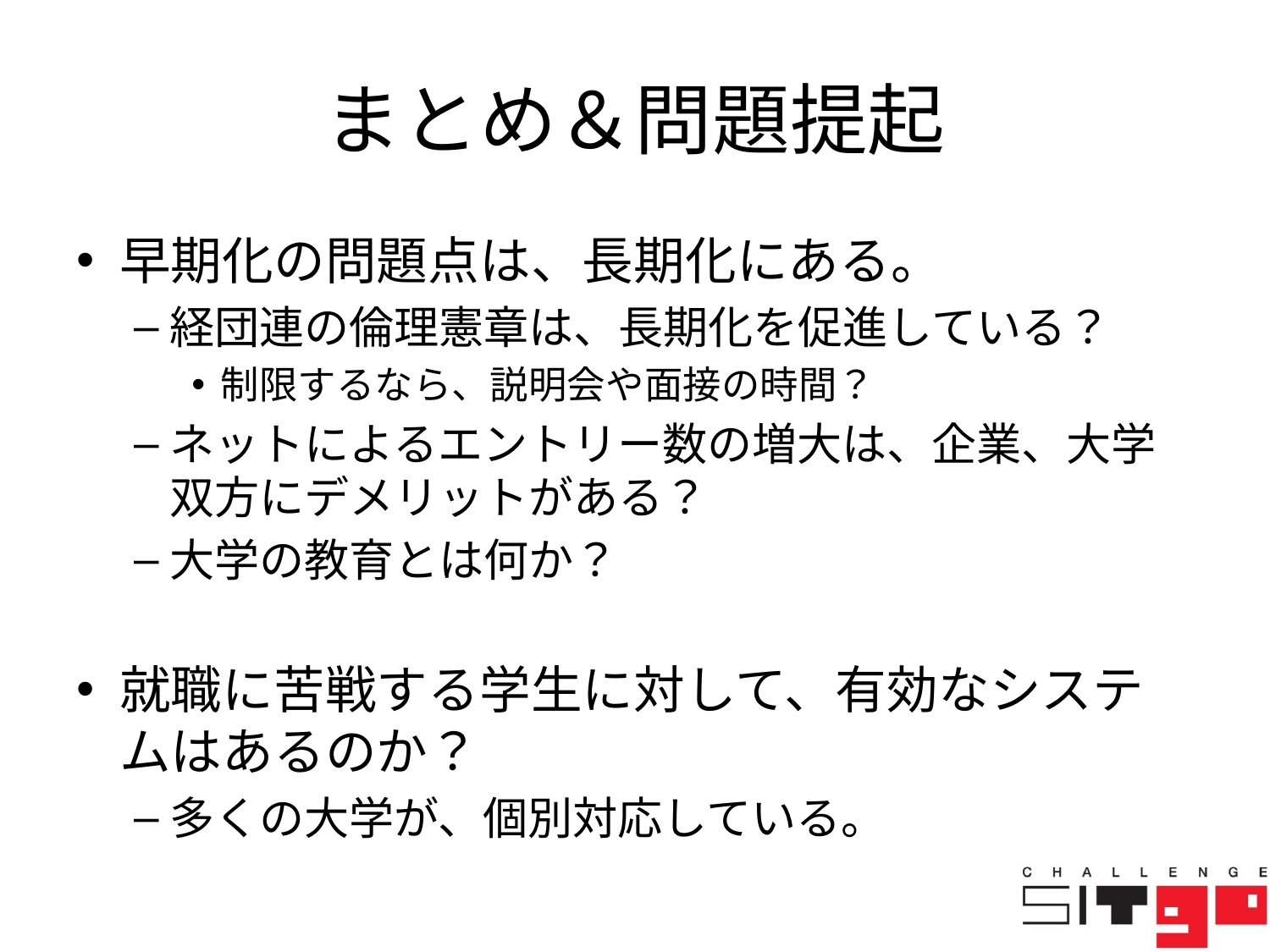

# まとめ＆問題提起
早期化の問題点は、長期化にある。
経団連の倫理憲章は、長期化を促進している？
制限するなら、説明会や面接の時間？
ネットによるエントリー数の増大は、企業、大学双方にデメリットがある？
大学の教育とは何か？

就職に苦戦する学生に対して、有効なシステムはあるのか？
多くの大学が、個別対応している。